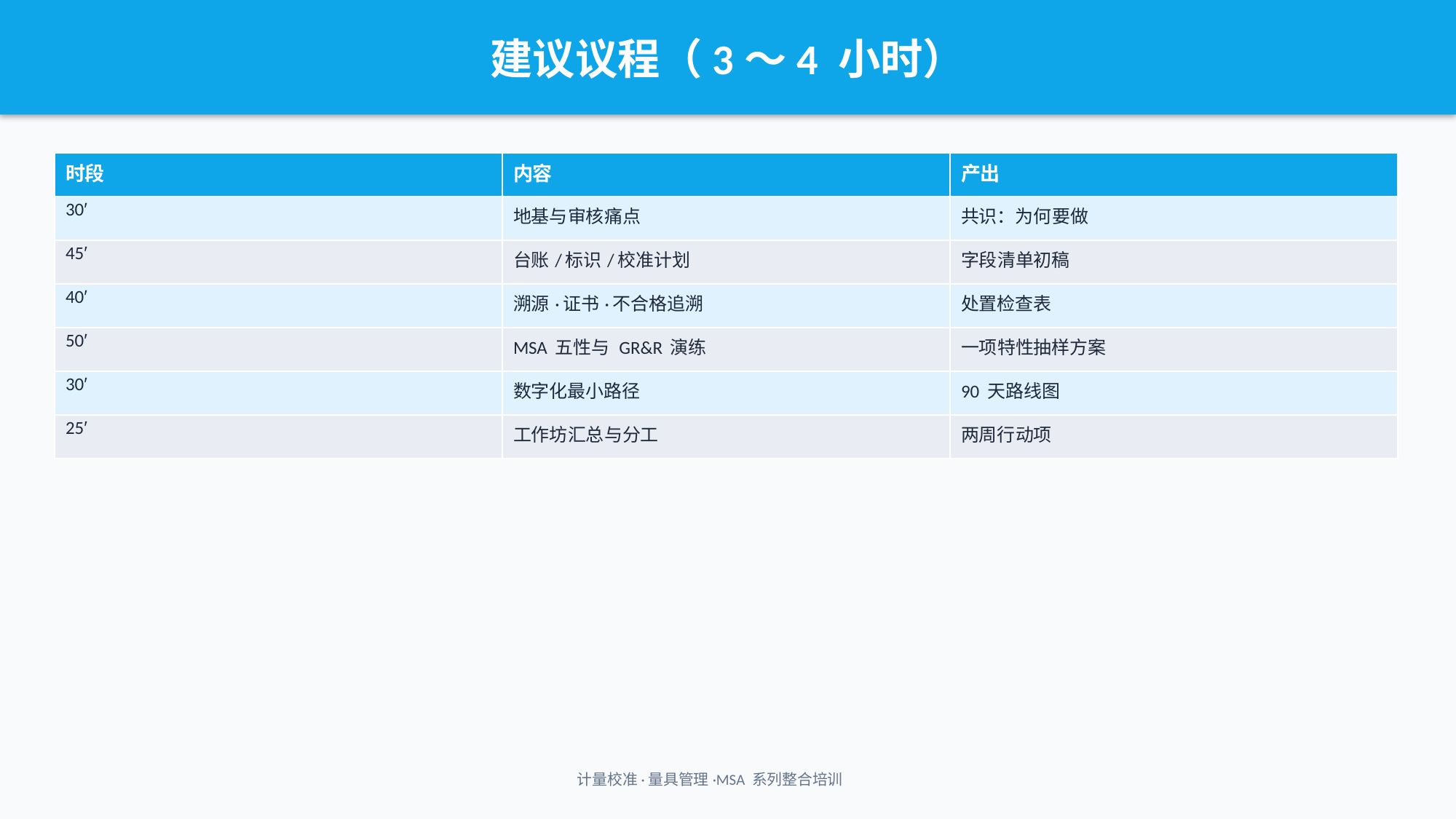

建议议程（3～4 小时）
| 时段 | 内容 | 产出 |
| --- | --- | --- |
| 30′ | 地基与审核痛点 | 共识：为何要做 |
| 45′ | 台账/标识/校准计划 | 字段清单初稿 |
| 40′ | 溯源·证书·不合格追溯 | 处置检查表 |
| 50′ | MSA 五性与 GR&R 演练 | 一项特性抽样方案 |
| 30′ | 数字化最小路径 | 90 天路线图 |
| 25′ | 工作坊汇总与分工 | 两周行动项 |
计量校准·量具管理·MSA 系列整合培训